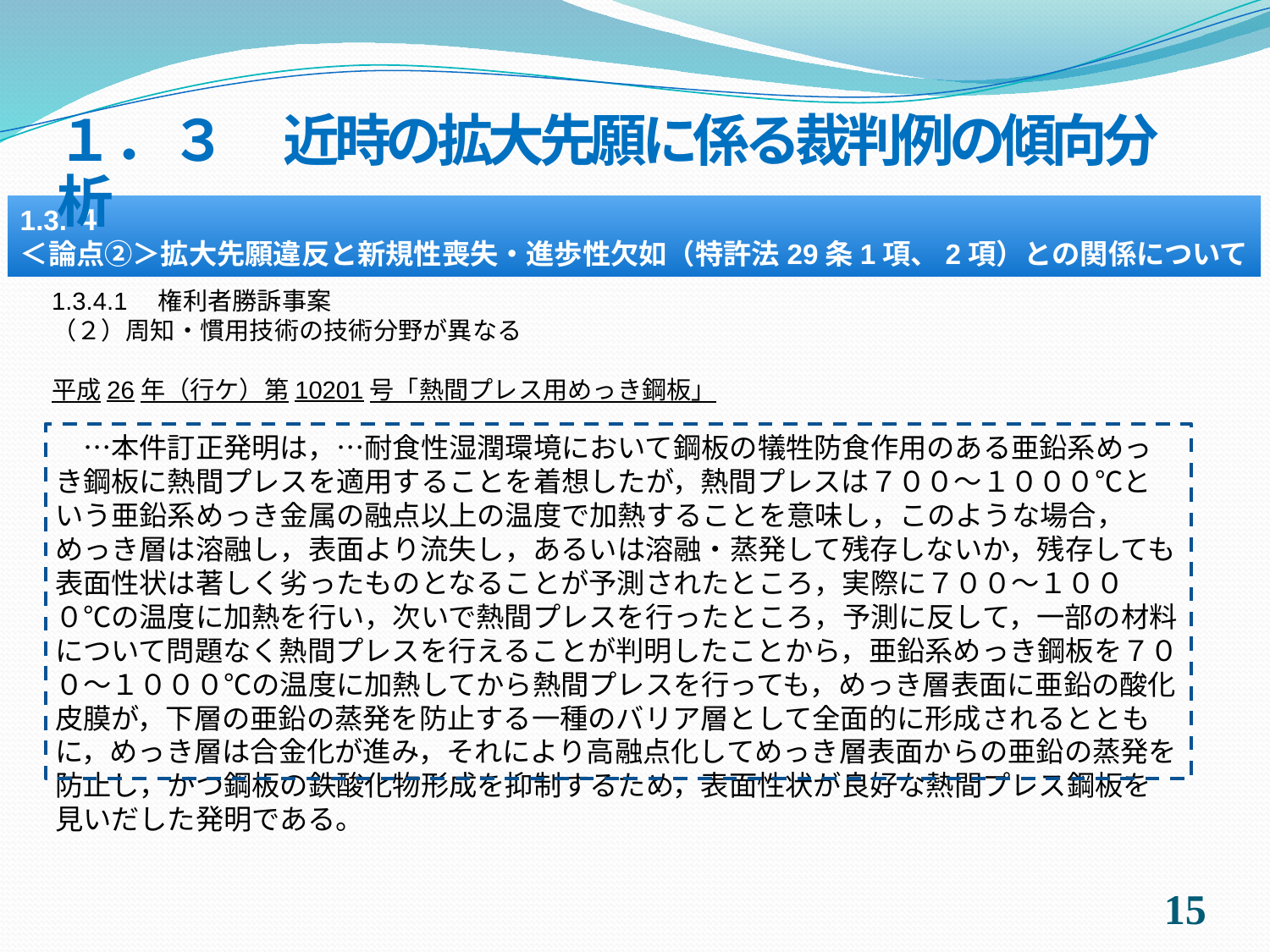

１．３　近時の拡大先願に係る裁判例の傾向分析
1.3.４
＜論点②＞拡大先願違反と新規性喪失・進歩性欠如（特許法29条1項、2項）との関係について
1.3.4.1　権利者勝訴事案
（２）周知・慣用技術の技術分野が異なる

平成26年（行ケ）第10201号「熱間プレス用めっき鋼板」

　…本件訂正発明は，…耐食性湿潤環境において鋼板の犠牲防食作用のある亜鉛系めっき鋼板に熱間プレスを適用することを着想したが，熱間プレスは７００～１０００℃という亜鉛系めっき金属の融点以上の温度で加熱することを意味し，このような場合，めっき層は溶融し，表面より流失し，あるいは溶融・蒸発して残存しないか，残存しても表面性状は著しく劣ったものとなることが予測されたところ，実際に７００～１０００℃の温度に加熱を行い，次いで熱間プレスを行ったところ，予測に反して，一部の材料について問題なく熱間プレスを行えることが判明したことから，亜鉛系めっき鋼板を７００～１０００℃の温度に加熱してから熱間プレスを行っても，めっき層表面に亜鉛の酸化皮膜が，下層の亜鉛の蒸発を防止する一種のバリア層として全面的に形成されるとともに，めっき層は合金化が進み，それにより高融点化してめっき層表面からの亜鉛の蒸発を防止し，かつ鋼板の鉄酸化物形成を抑制するため，表面性状が良好な熱間プレス鋼板を見いだした発明である。
15